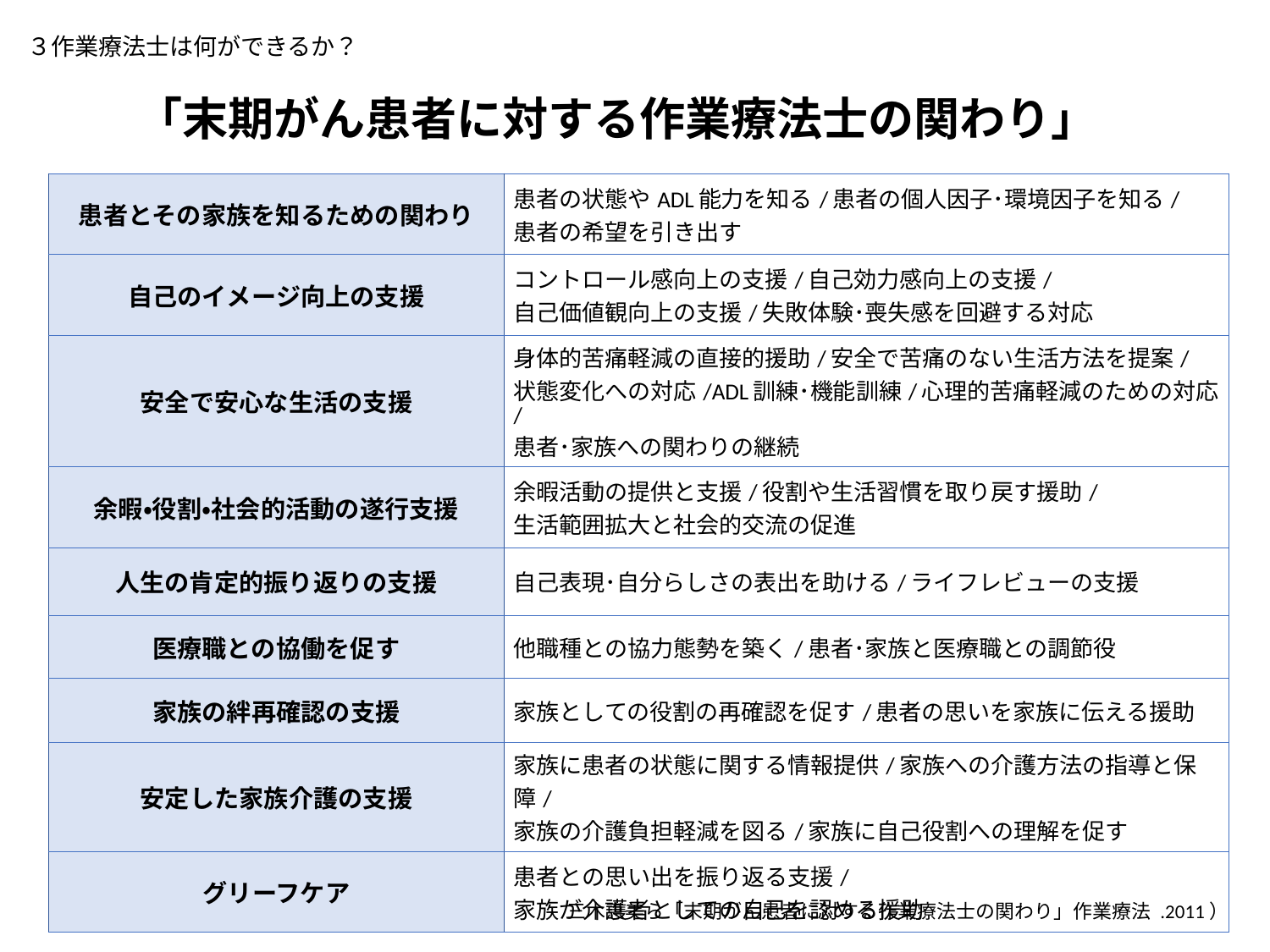

３作業療法士は何ができるか？
# 「末期がん患者に対する作業療法士の関わり」
| 患者とその家族を知るための関わり | 患者の状態やADL能力を知る/患者の個人因子･環境因子を知る/ 患者の希望を引き出す |
| --- | --- |
| 自己のイメージ向上の支援 | コントロール感向上の支援/自己効力感向上の支援/ 自己価値観向上の支援/失敗体験･喪失感を回避する対応 |
| 安全で安心な生活の支援 | 身体的苦痛軽減の直接的援助/安全で苦痛のない生活方法を提案/ 状態変化への対応/ADL訓練･機能訓練/心理的苦痛軽減のための対応/ 患者･家族への関わりの継続 |
| 余暇・役割・社会的活動の遂行支援 | 余暇活動の提供と支援/役割や生活習慣を取り戻す援助/ 生活範囲拡大と社会的交流の促進 |
| 人生の肯定的振り返りの支援 | 自己表現･自分らしさの表出を助ける/ライフレビューの支援 |
| 医療職との協働を促す | 他職種との協力態勢を築く/患者･家族と医療職との調節役 |
| 家族の絆再確認の支援 | 家族としての役割の再確認を促す/患者の思いを家族に伝える援助 |
| 安定した家族介護の支援 | 家族に患者の状態に関する情報提供/家族への介護方法の指導と保障/ 家族の介護負担軽減を図る/家族に自己役割への理解を促す |
| グリーフケア | 患者との思い出を振り返る支援/ 家族が介護者としての自己を認める援助 |
三木恵美ら「末期がん患者に対する作業療法士の関わり」作業療法 .2011）